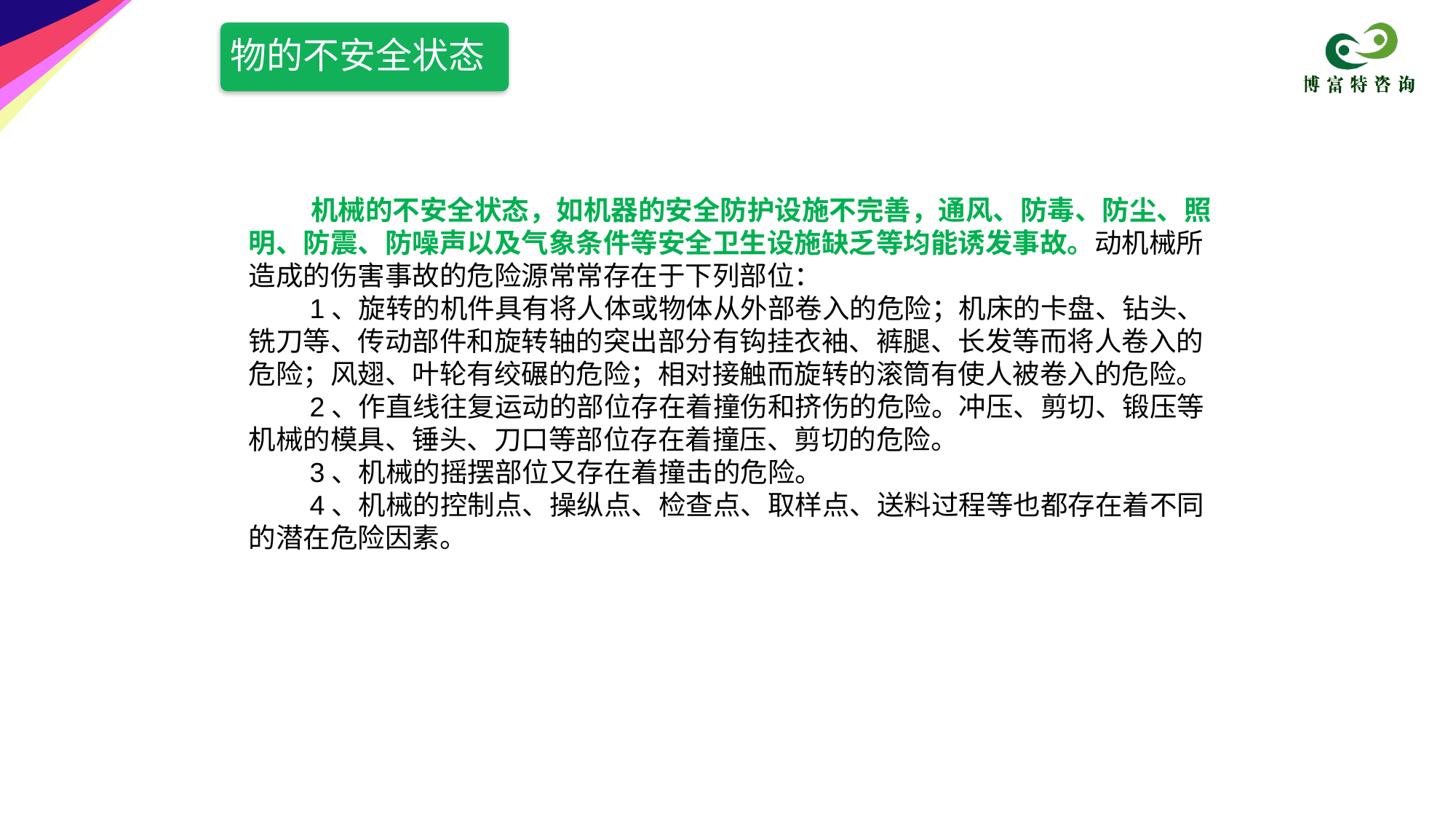

物的不安全状态

         机械的不安全状态，如机器的安全防护设施不完善，通风、防毒、防尘、照明、防震、防噪声以及气象条件等安全卫生设施缺乏等均能诱发事故。动机械所造成的伤害事故的危险源常常存在于下列部位：
　　1、旋转的机件具有将人体或物体从外部卷入的危险；机床的卡盘、钻头、铣刀等、传动部件和旋转轴的突出部分有钩挂衣袖、裤腿、长发等而将人卷入的危险；风翅、叶轮有绞碾的危险；相对接触而旋转的滚筒有使人被卷入的危险。
　　2、作直线往复运动的部位存在着撞伤和挤伤的危险。冲压、剪切、锻压等机械的模具、锤头、刀口等部位存在着撞压、剪切的危险。
　　3、机械的摇摆部位又存在着撞击的危险。
　　4、机械的控制点、操纵点、检查点、取样点、送料过程等也都存在着不同的潜在危险因素。